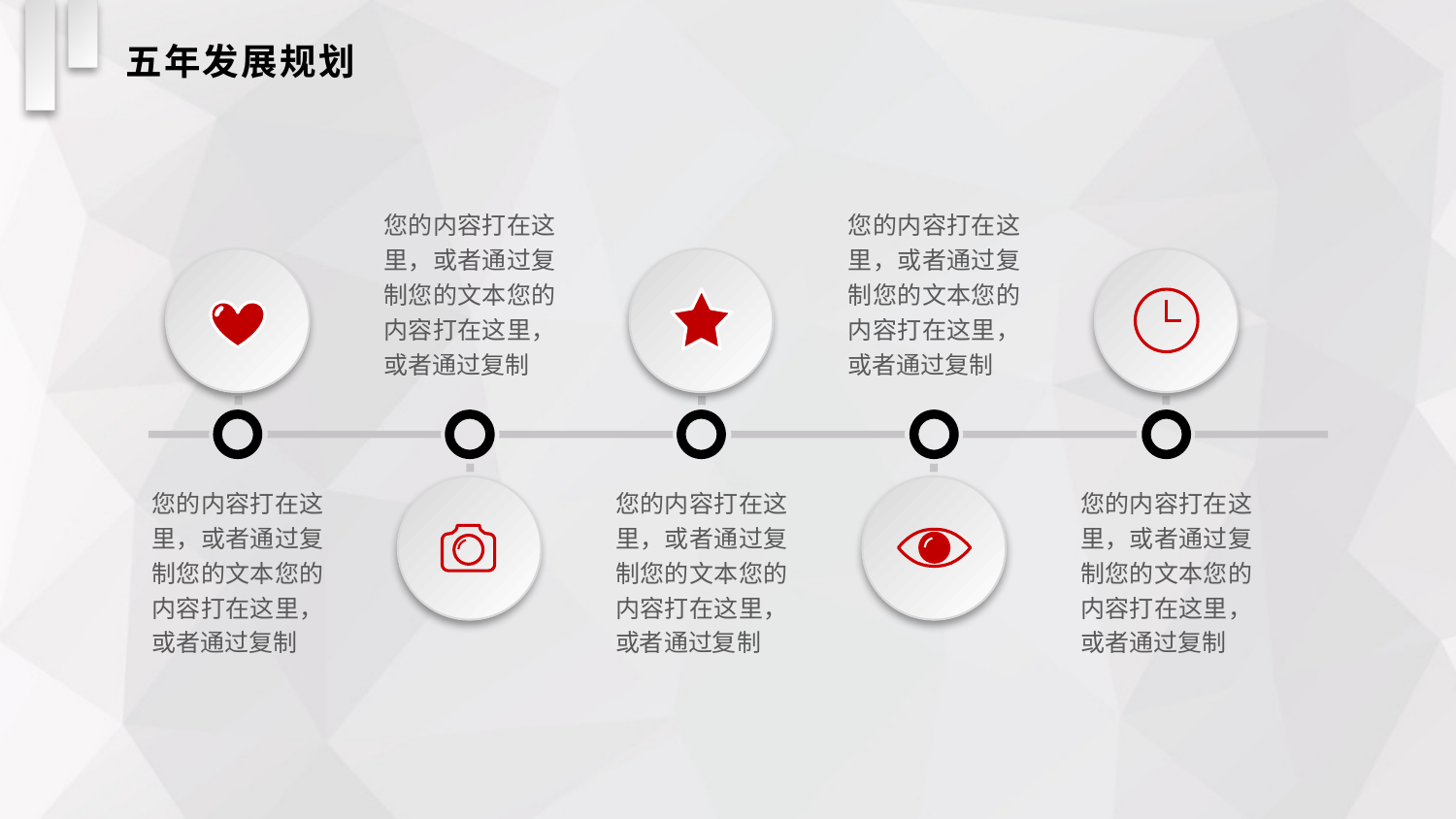

五年发展规划
您的内容打在这里，或者通过复制您的文本您的内容打在这里，或者通过复制
您的内容打在这里，或者通过复制您的文本您的内容打在这里，或者通过复制

您的内容打在这里，或者通过复制您的文本您的内容打在这里，或者通过复制
您的内容打在这里，或者通过复制您的文本您的内容打在这里，或者通过复制
您的内容打在这里，或者通过复制您的文本您的内容打在这里，或者通过复制